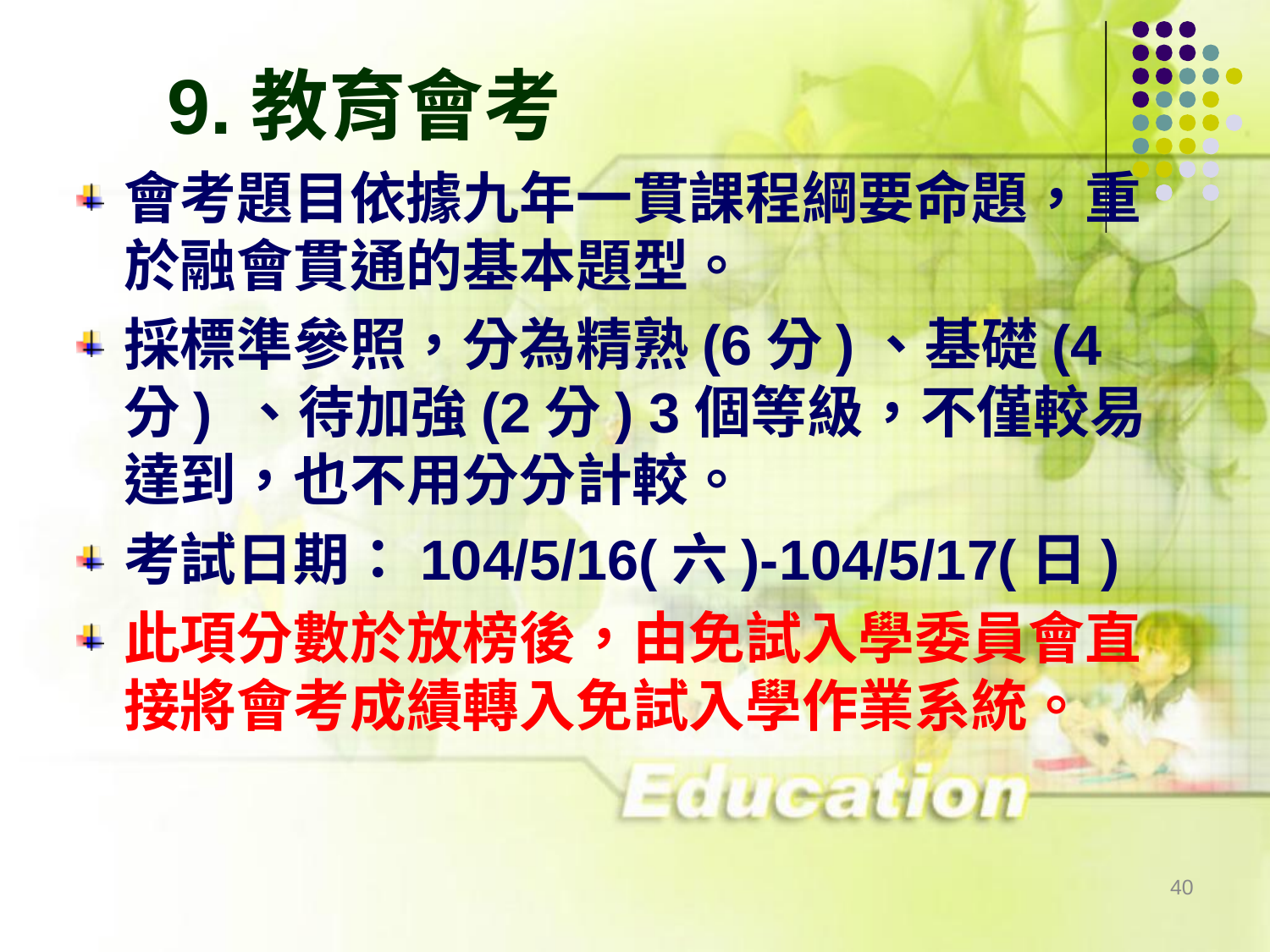

# 9.教育會考
會考題目依據九年一貫課程綱要命題，重於融會貫通的基本題型。
採標準參照，分為精熟(6分)、基礎(4分) 、待加強(2分) 3個等級，不僅較易達到，也不用分分計較。
考試日期：104/5/16(六)-104/5/17(日)
此項分數於放榜後，由免試入學委員會直接將會考成績轉入免試入學作業系統。
40